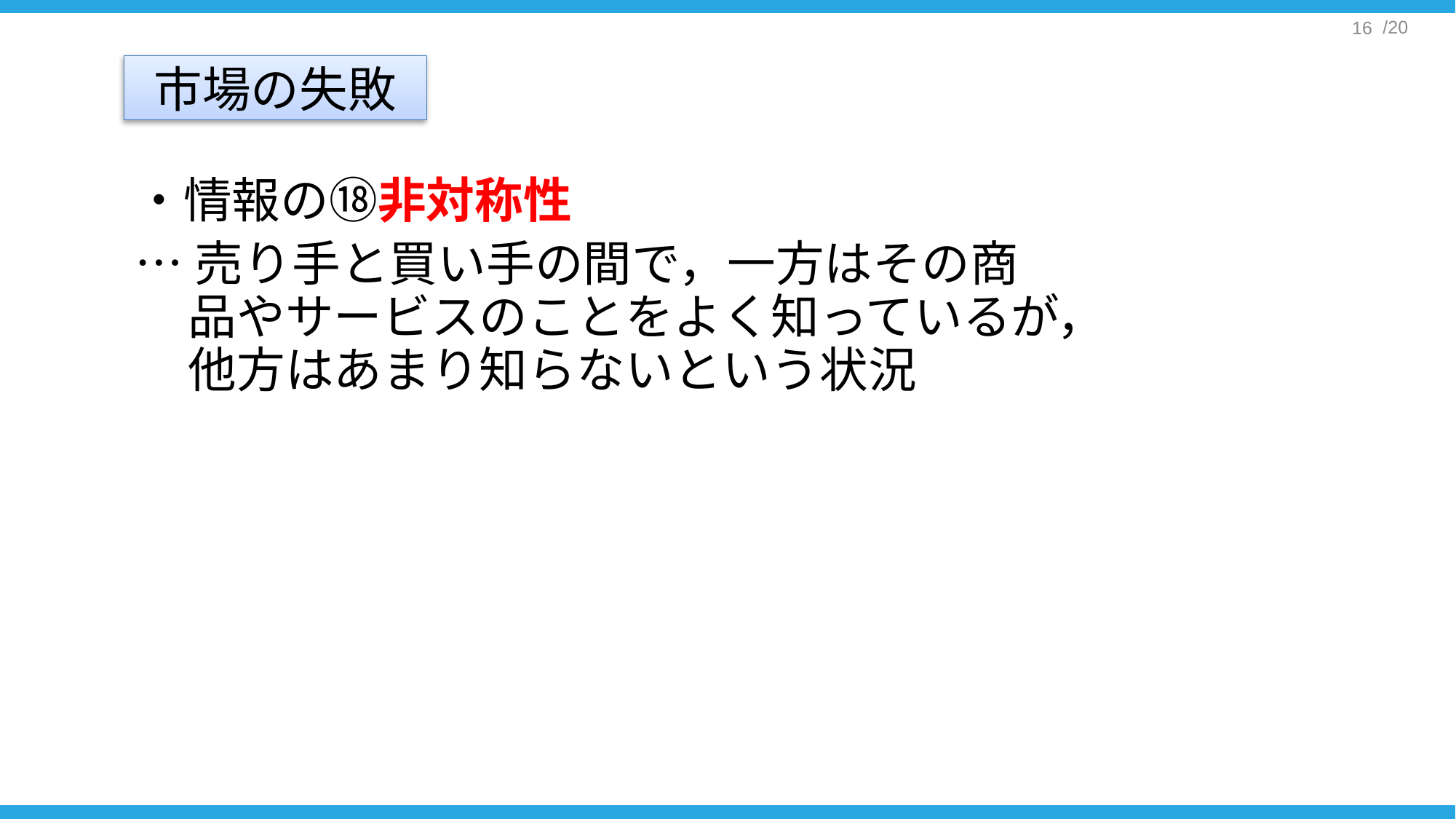

市場の失敗
・情報の⑱非対称性
…売り手と買い手の間で，一方はその商品やサービスのことをよく知っているが，他方はあまり知らないという状況